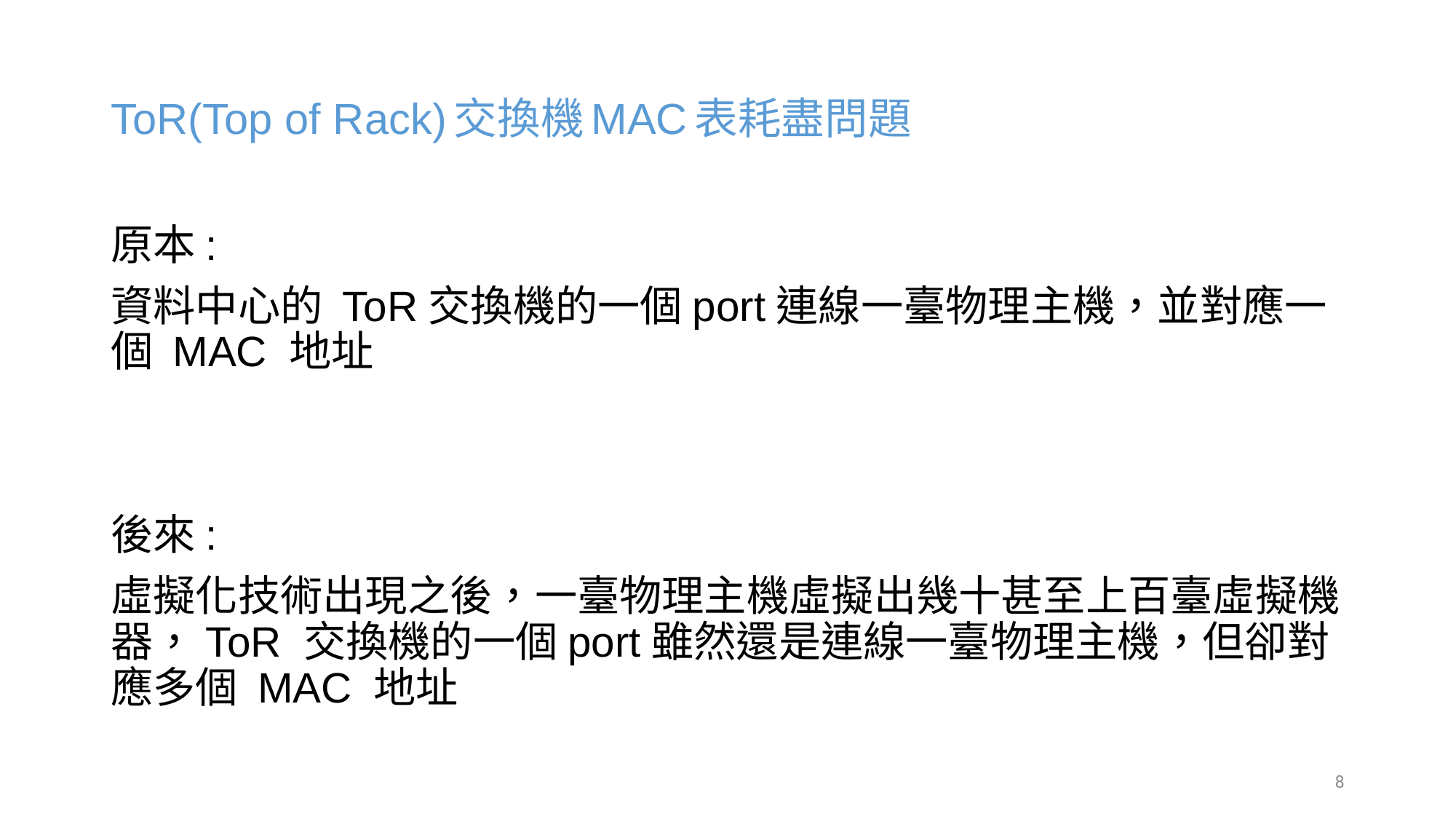

# ToR(Top of Rack)交換機MAC表耗盡問題
原本:
資料中心的 ToR交換機的一個port連線一臺物理主機，並對應一個 MAC 地址

後來:
虛擬化技術出現之後，一臺物理主機虛擬出幾十甚至上百臺虛擬機器，ToR 交換機的一個port雖然還是連線一臺物理主機，但卻對應多個 MAC 地址

8